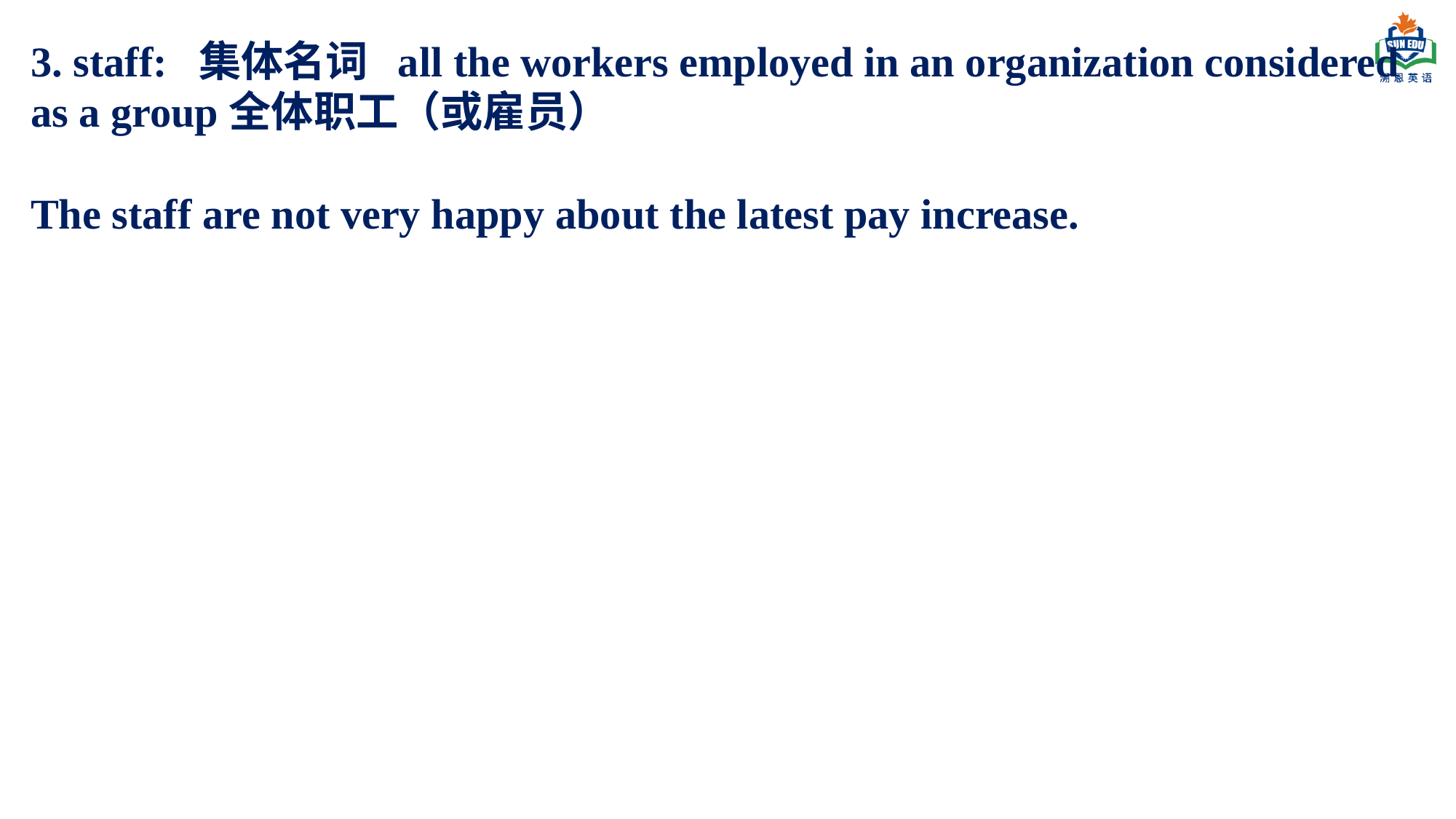

3. staff:  集体名词  all the workers employed in an organization considered as a group全体职工（或雇员）

The staff are not very happy about the latest pay increase.